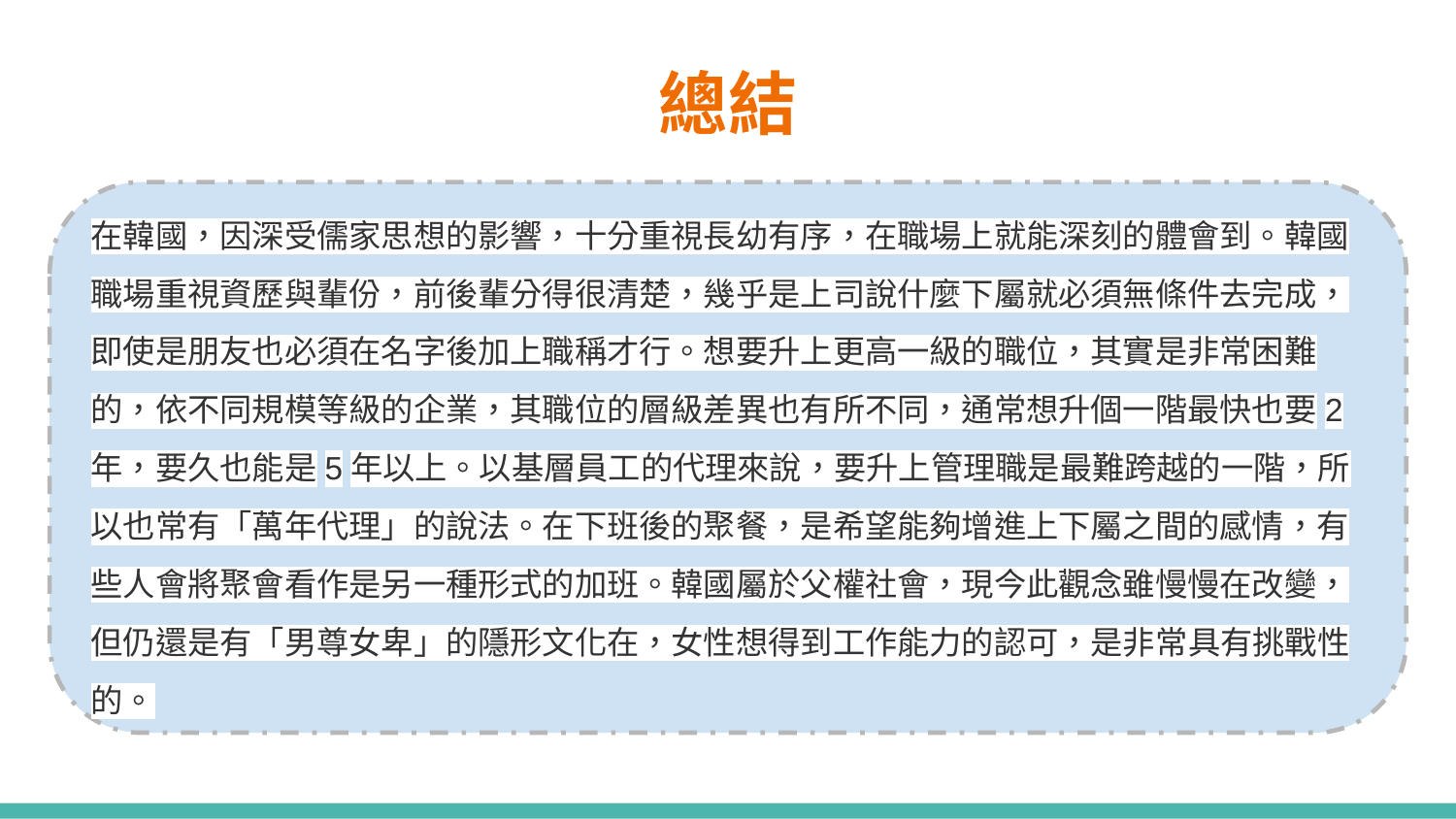

# 總結
在韓國，因深受儒家思想的影響，十分重視長幼有序，在職場上就能深刻的體會到。韓國職場重視資歷與輩份，前後輩分得很清楚，幾乎是上司說什麼下屬就必須無條件去完成，即使是朋友也必須在名字後加上職稱才行。想要升上更高一級的職位，其實是非常困難的，依不同規模等級的企業，其職位的層級差異也有所不同，通常想升個一階最快也要2年，要久也能是5年以上。以基層員工的代理來說，要升上管理職是最難跨越的一階，所以也常有「萬年代理」的說法。在下班後的聚餐，是希望能夠增進上下屬之間的感情，有些人會將聚會看作是另一種形式的加班。韓國屬於父權社會，現今此觀念雖慢慢在改變，但仍還是有「男尊女卑」的隱形文化在，女性想得到工作能力的認可，是非常具有挑戰性的。